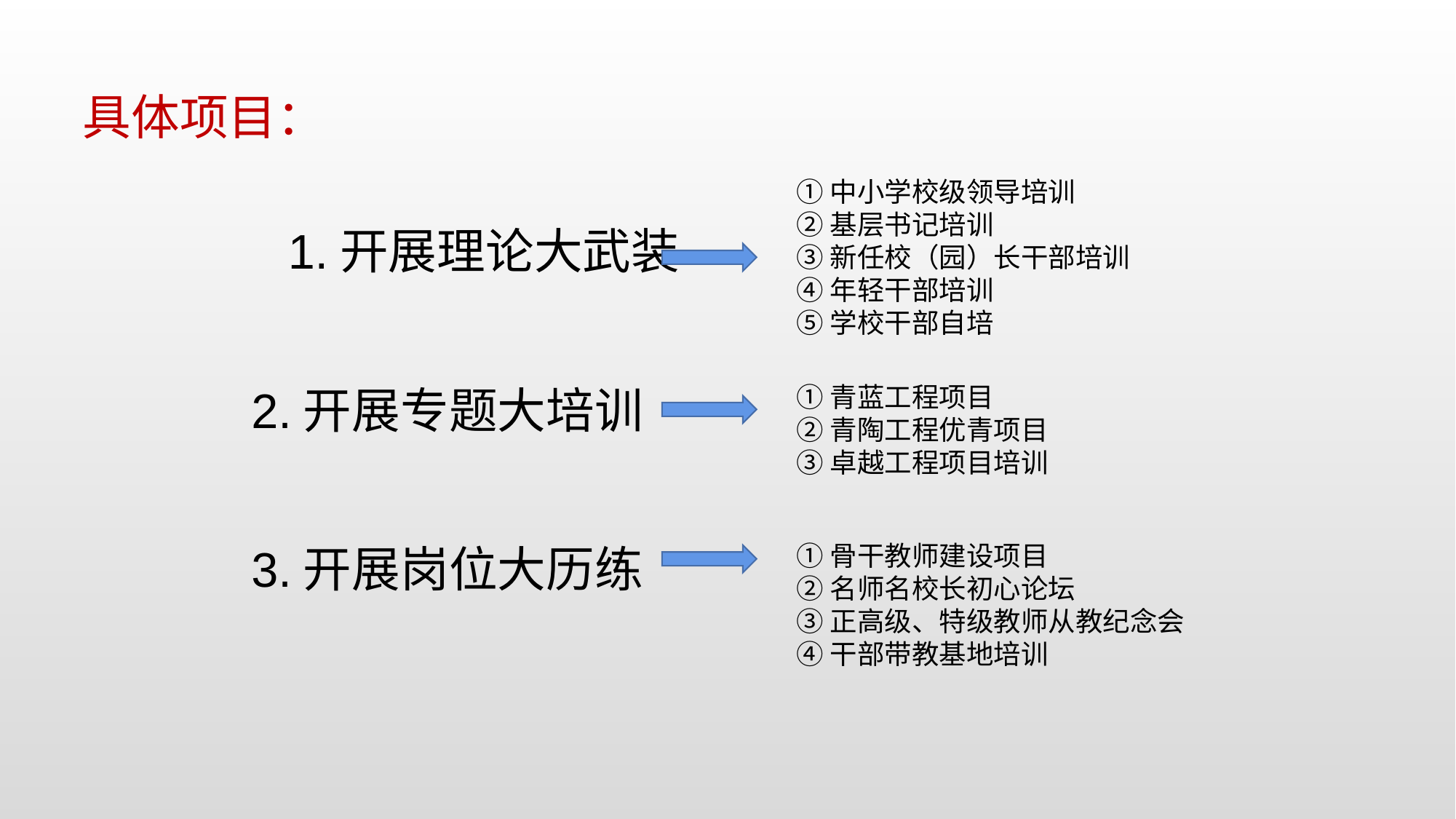

具体项目：
①中小学校级领导培训
②基层书记培训
③新任校（园）长干部培训
④年轻干部培训
⑤学校干部自培
1.开展理论大武装

2.开展专题大培训
①青蓝工程项目
②青陶工程优青项目
③卓越工程项目培训

3.开展岗位大历练
①骨干教师建设项目
②名师名校长初心论坛
③正高级、特级教师从教纪念会
④干部带教基地培训